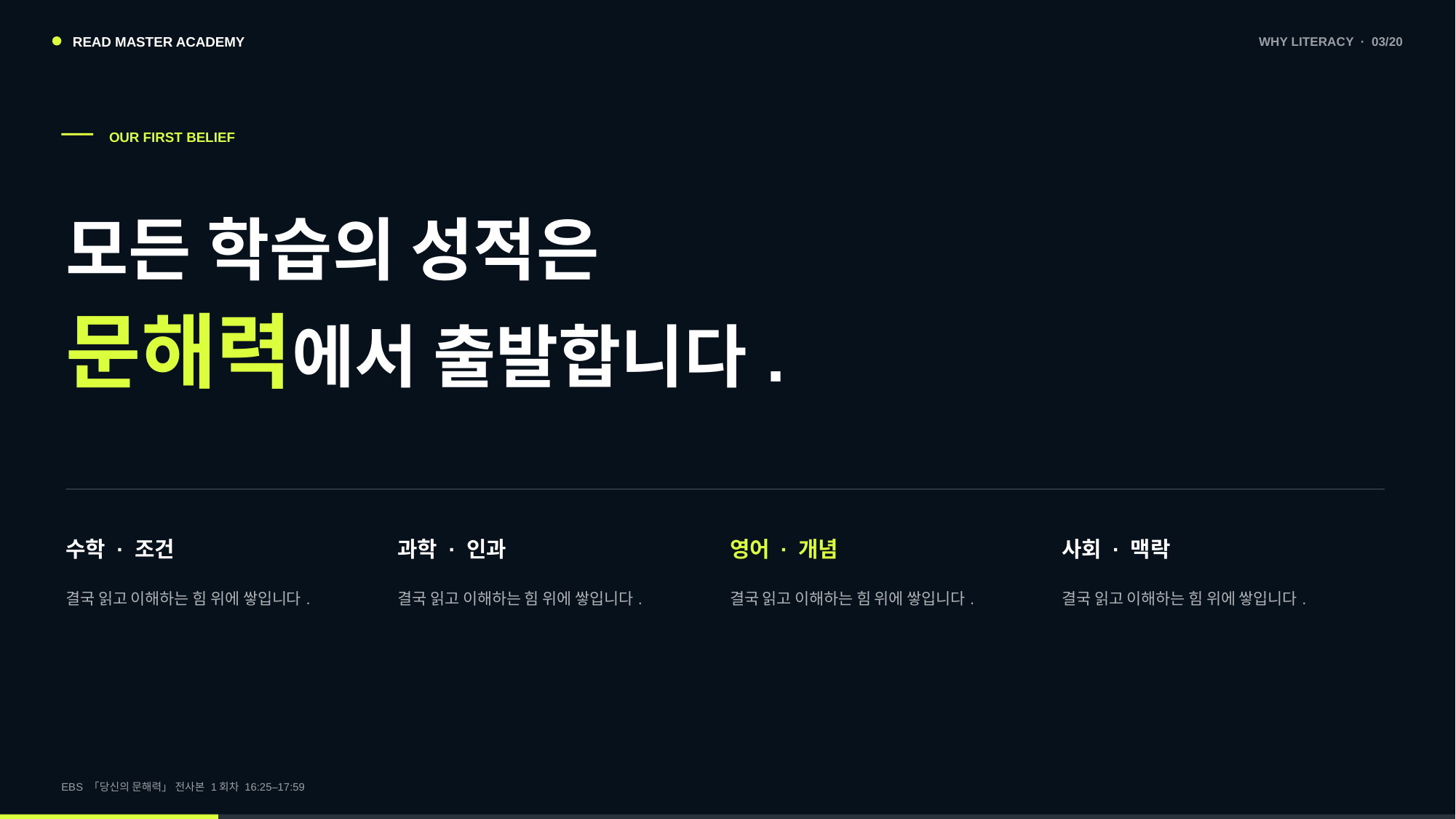

READ MASTER ACADEMY
WHY LITERACY  ·  03/20

OUR FIRST BELIEF

모든 학습의 성적은
문해력에서 출발합니다.

수학 · 조건
과학 · 인과
영어 · 개념
사회 · 맥락
결국 읽고 이해하는 힘 위에 쌓입니다.
결국 읽고 이해하는 힘 위에 쌓입니다.
결국 읽고 이해하는 힘 위에 쌓입니다.
결국 읽고 이해하는 힘 위에 쌓입니다.
EBS 「당신의 문해력」 전사본 1회차 16:25–17:59